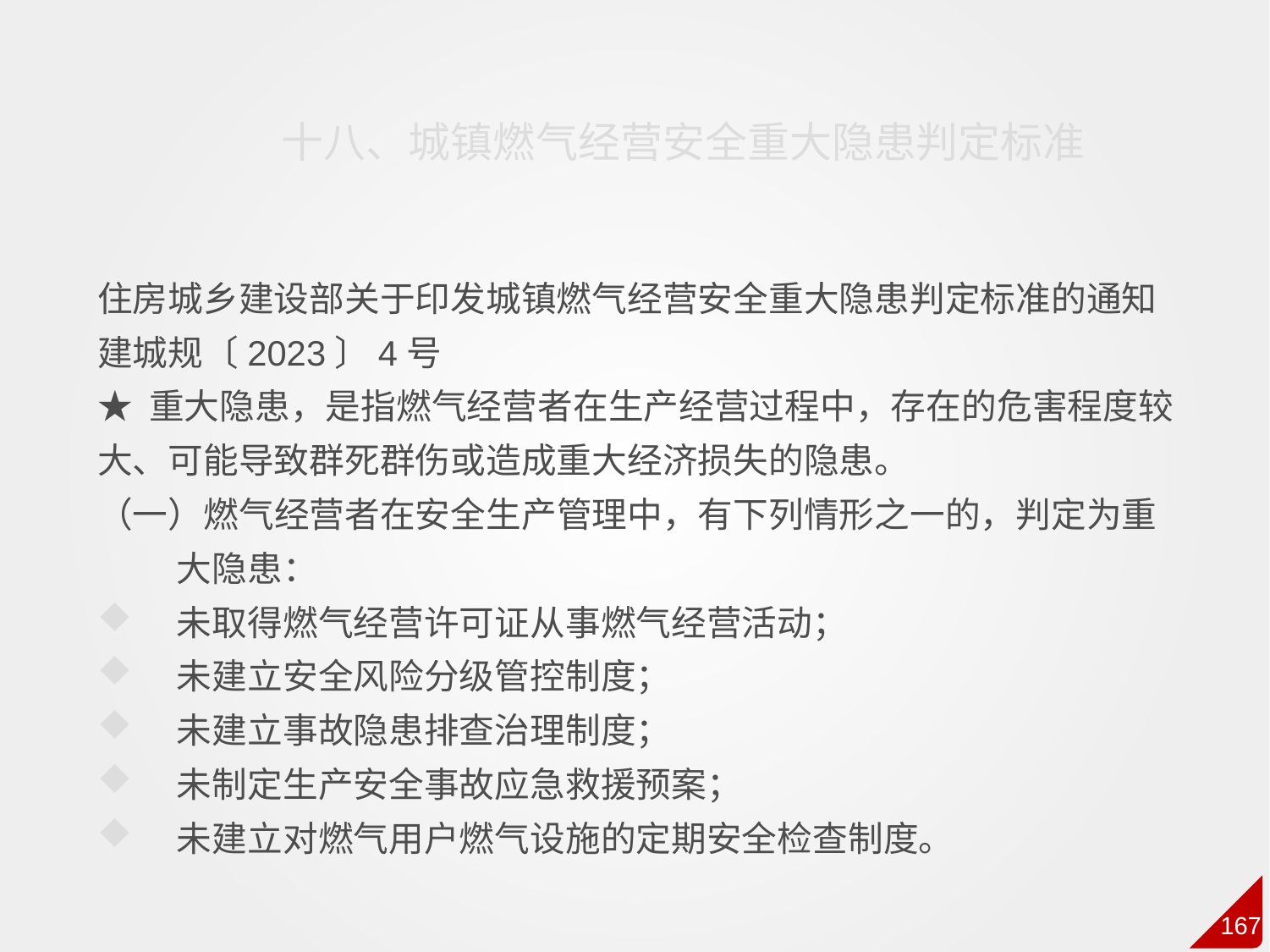

十八、城镇燃气经营安全重大隐患判定标准
住房城乡建设部关于印发城镇燃气经营安全重大隐患判定标准的通知
建城规〔2023〕4号
★ 重大隐患，是指燃气经营者在生产经营过程中，存在的危害程度较大、可能导致群死群伤或造成重大经济损失的隐患。
（一）燃气经营者在安全生产管理中，有下列情形之一的，判定为重大隐患：
未取得燃气经营许可证从事燃气经营活动；
未建立安全风险分级管控制度；
未建立事故隐患排查治理制度；
未制定生产安全事故应急救援预案；
未建立对燃气用户燃气设施的定期安全检查制度。